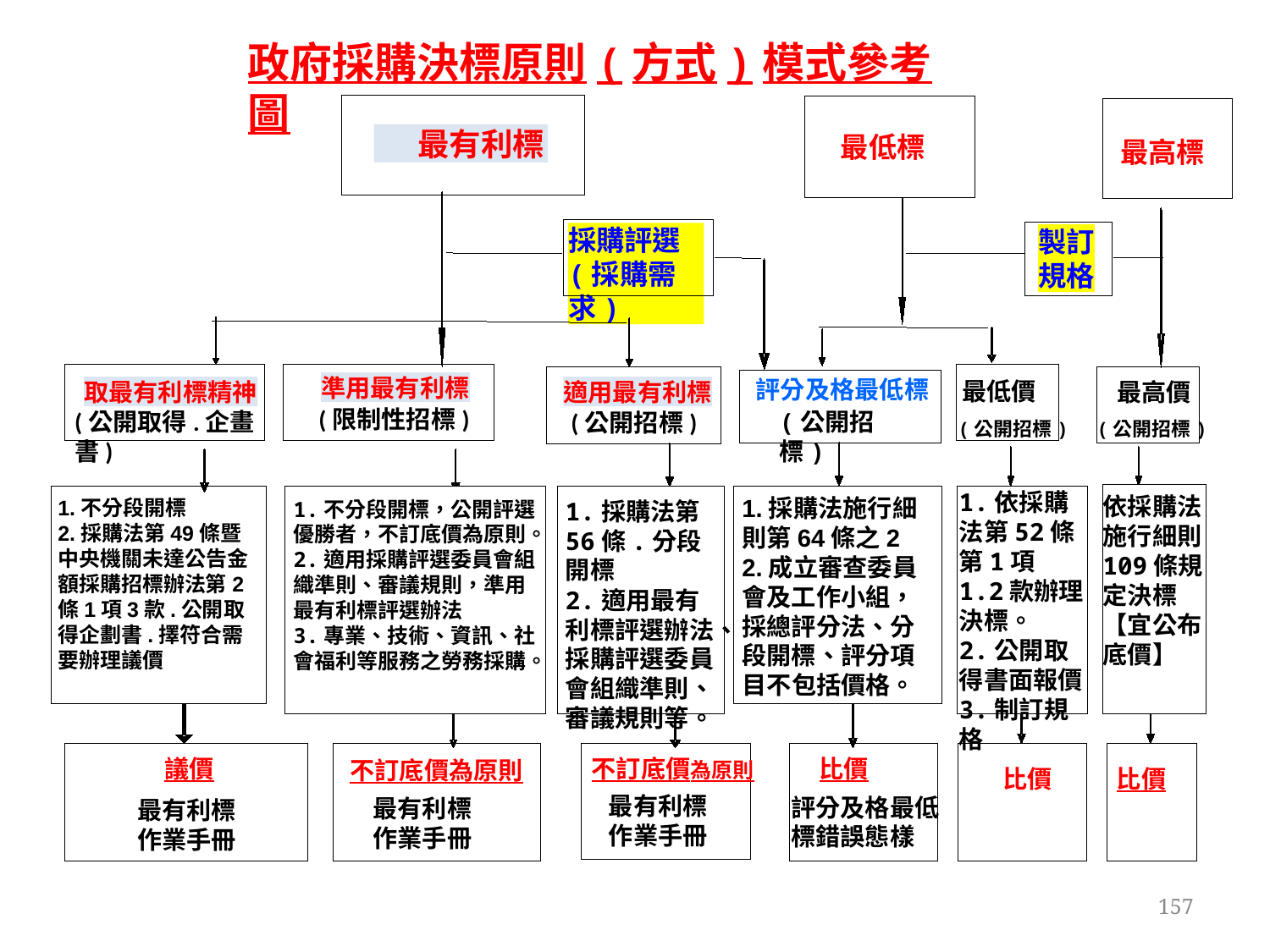

政府採購決標原則(方式)模式參考圖

     最有利標
 最低標

採購評選
(採購需求)
製訂
規格

準用最有利標
評分及格最低標
最低價
適用最有利標
取最有利標精神
最高價

(限制性招標)
(公開取得.企畫書)
(公開招標)
(公開招標)
(公開招標)
(公開招標)

1.依採購法第52條第1項1.2款辦理決標。
2.公開取得書面報價
3.制訂規格
依採購法施行細則109條規定決標【宜公布底價】
1.採購法施行細則第64條之2
2.成立審查委員會及工作小組，採總評分法、分段開標、評分項目不包括價格。

1.不分段開標
2.採購法第49條暨中央機關未達公告金額採購招標辦法第2條1項3款.公開取得企劃書.擇符合需要辦理議價

1.不分段開標，公開評選優勝者，不訂底價為原則。
2.適用採購評選委員會組織準則、審議規則，準用最有利標評選辦法
3.專業、技術、資訊、社會福利等服務之勞務採購。
1.採購法第56條.分段開標
2.適用最有利標評選辦法、採購評選委員會組織準則、審議規則等。

議價
不訂底價為原則
比價
不訂底價為原則
比價
比價

最有利標
作業手冊
評分及格最低
標錯誤態樣

最有利標
作業手冊
最有利標
作業手冊

最高標

157